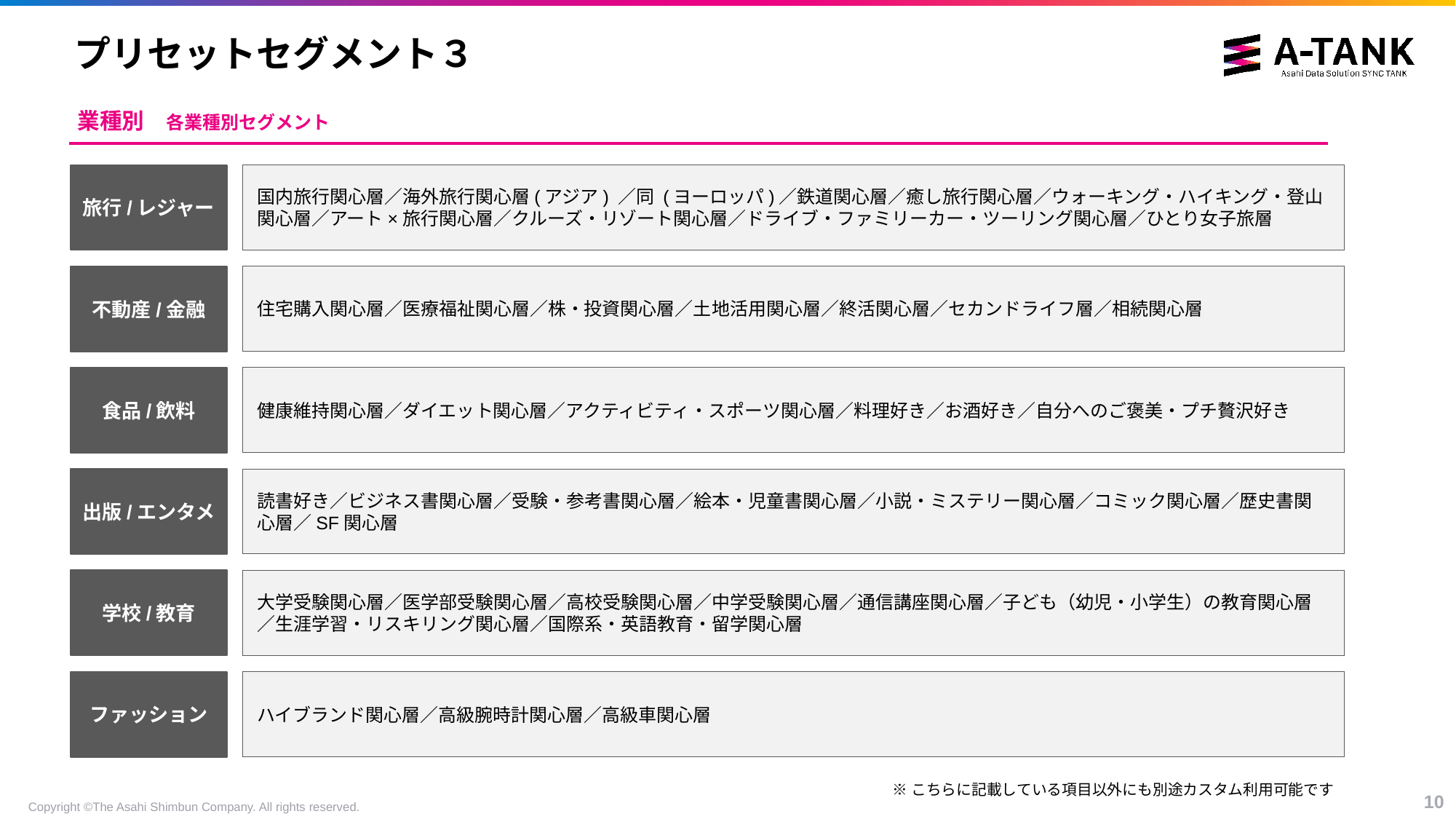

# プリセットセグメント３
業種別​　各業種別セグメント
国内旅行関心層／海外旅行関心層(アジア) ／同 (ヨーロッパ)／鉄道関心層​／癒し旅行関心層／ウォーキング・ハイキング・登山関心層／アート×旅行関心層／クルーズ・リゾート関心層／ドライブ・ファミリーカー・ツーリング関心層／ひとり女子旅層
旅行/レジャー
住宅購入関心層／医療福祉関心層／株・投資関心層／土地活用関心層／終活関心層／セカンドライフ層／相続関心層
不動産/金融
健康維持関心層／ダイエット関心層／アクティビティ・スポーツ関心層／料理好き／お酒好き／自分へのご褒美・プチ贅沢好き
食品/飲料
読書好き／ビジネス書関心層／受験・参考書関心層／絵本・児童書関心層／小説・ミステリー関心層／コミック関心層／歴史書関心層／SF関心層
出版/エンタメ
大学受験関心層／医学部受験関心層／高校受験関心層／中学受験関心層／通信講座関心層／子ども（幼児・小学生）の教育関心層／生涯学習・リスキリング関心層／国際系・英語教育・留学関心層
学校/教育
ファッション
ハイブランド関心層／高級腕時計関心層／高級車関心層​
※こちらに記載している項目以外にも別途カスタム利用可能です
10